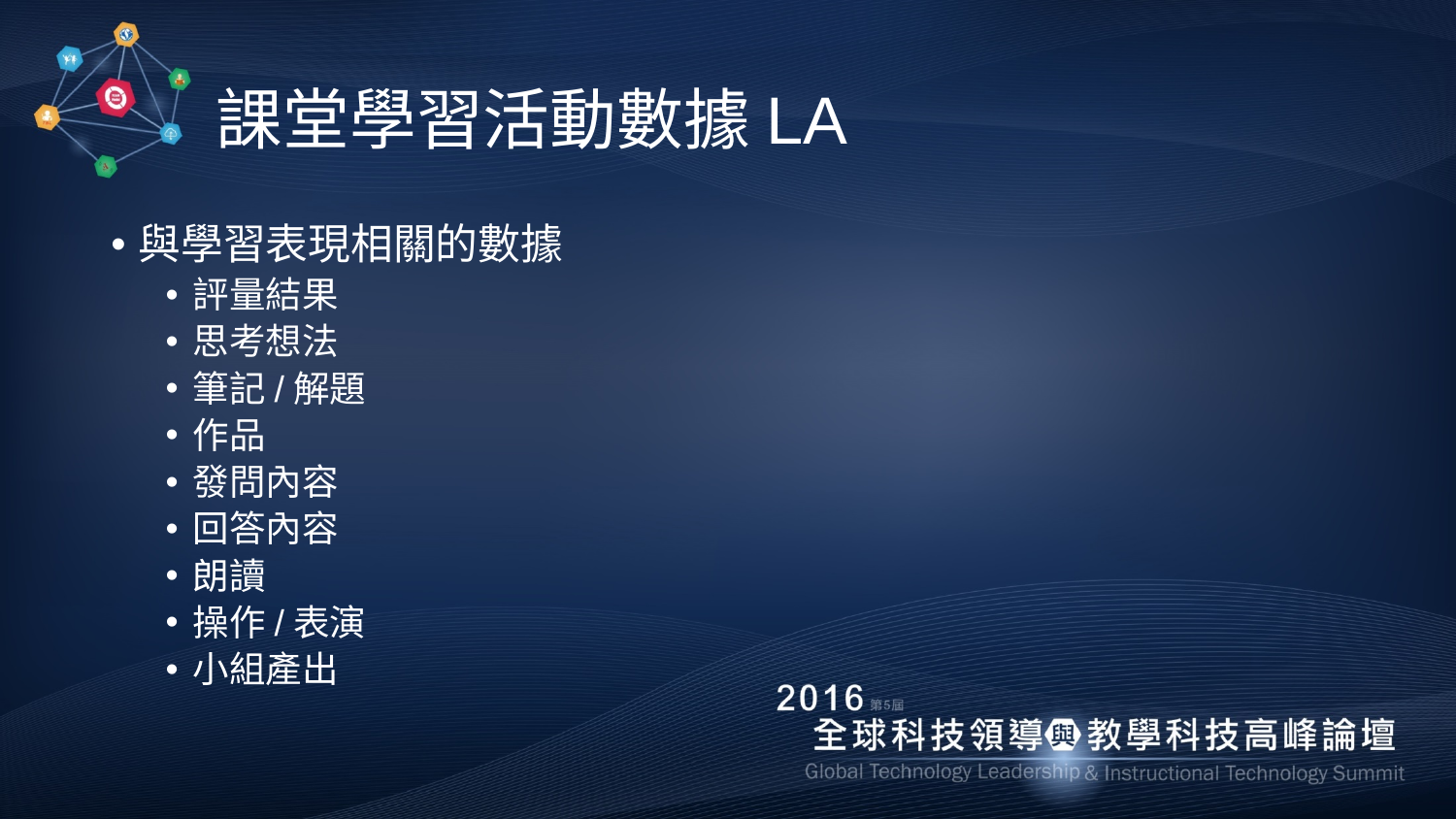

# 課堂學習活動數據LA
與學習表現相關的數據
評量結果
思考想法
筆記/解題
作品
發問內容
回答內容
朗讀
操作/表演
小組產出